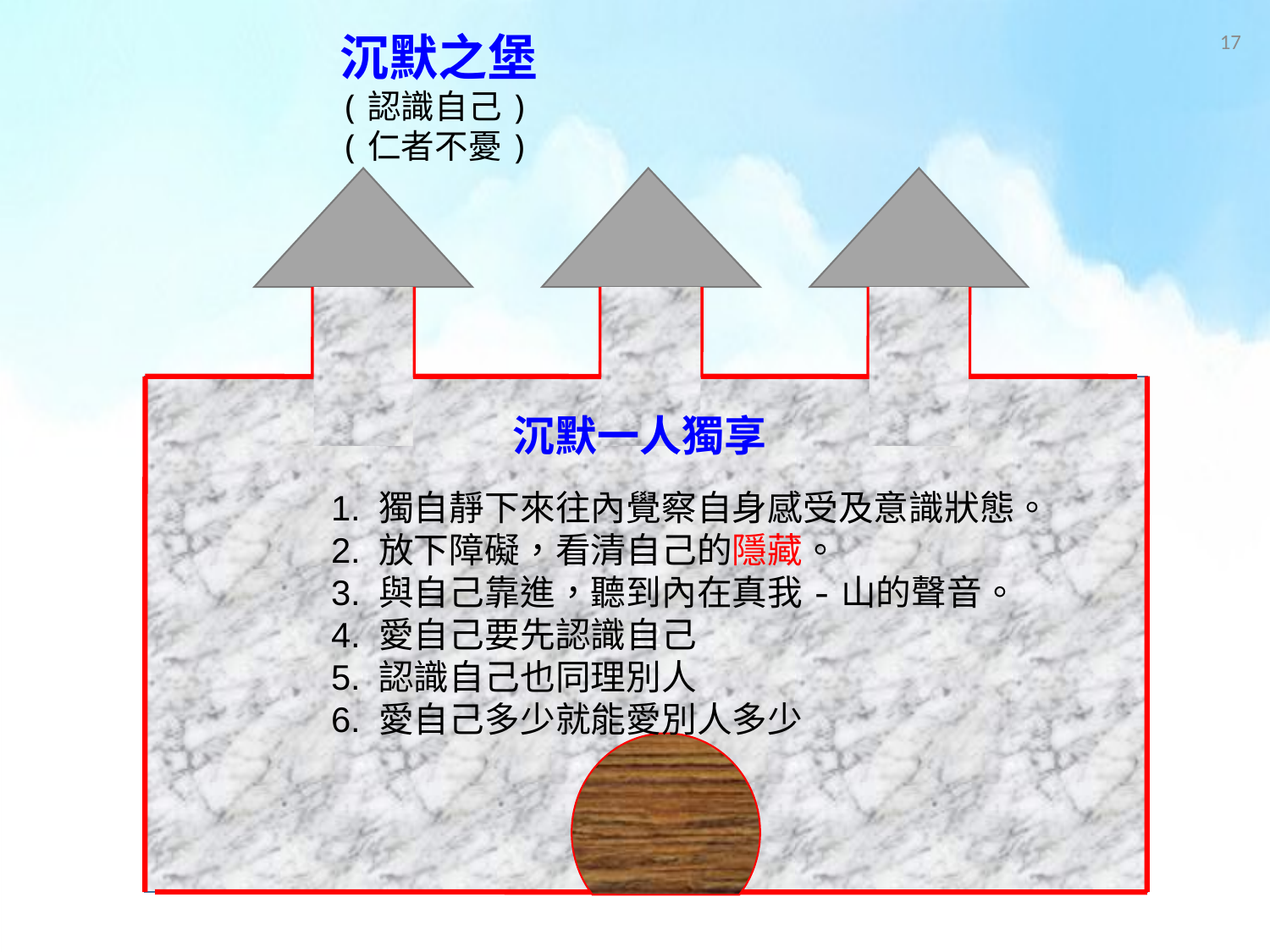

17
沉默之堡
(認識自己)
(仁者不憂)

12

沉默一人獨享
獨自靜下來往內覺察自身感受及意識狀態。
放下障礙，看清自己的隱藏。
與自己靠進，聽到內在真我-山的聲音。
愛自己要先認識自己
認識自己也同理別人
愛自己多少就能愛別人多少